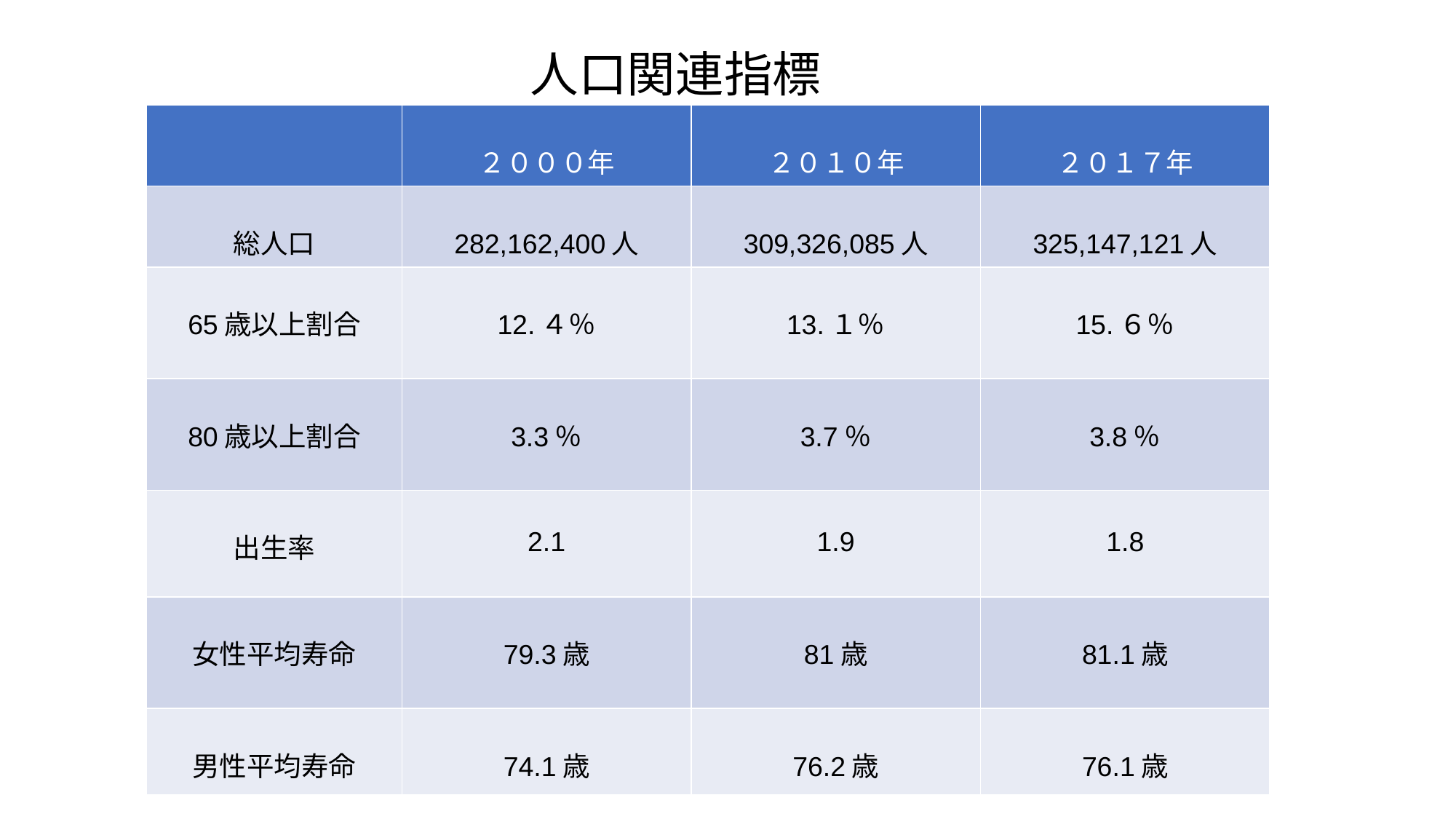

人口関連指標
|  | ２０００年 | ２０１０年 | ２０１７年 |
| --- | --- | --- | --- |
| 総人口 | 282,162,400人 | 309,326,085人 | 325,147,121人 |
| 65歳以上割合 | 12.４％ | 13.１％ | 15.６％ |
| 80歳以上割合 | 3.3％ | 3.7％ | 3.8％ |
| 出生率 | 2.1 | 1.9 | 1.8 |
| 女性平均寿命 | 79.3歳 | 81歳 | 81.1歳 |
| 男性平均寿命 | 74.1歳 | 76.2歳 | 76.1歳 |